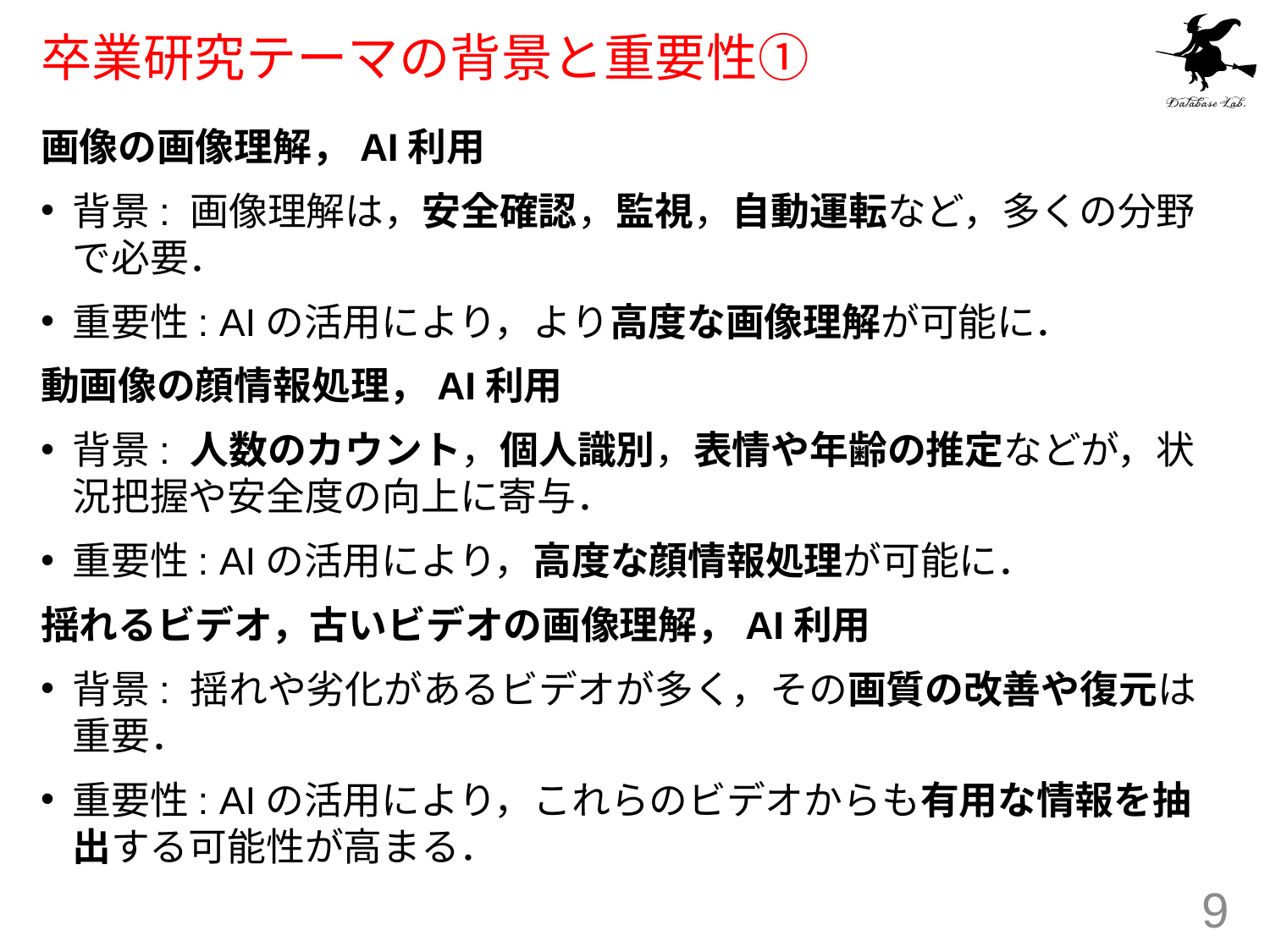

# 卒業研究テーマの背景と重要性①
画像の画像理解，AI利用
背景: 画像理解は，安全確認，監視，自動運転など，多くの分野で必要．
重要性: AIの活用により，より高度な画像理解が可能に．
動画像の顔情報処理，AI利用
背景: 人数のカウント，個人識別，表情や年齢の推定などが，状況把握や安全度の向上に寄与．
重要性: AIの活用により，高度な顔情報処理が可能に．
揺れるビデオ，古いビデオの画像理解，AI利用
背景: 揺れや劣化があるビデオが多く，その画質の改善や復元は重要．
重要性: AIの活用により，これらのビデオからも有用な情報を抽出する可能性が高まる．

9